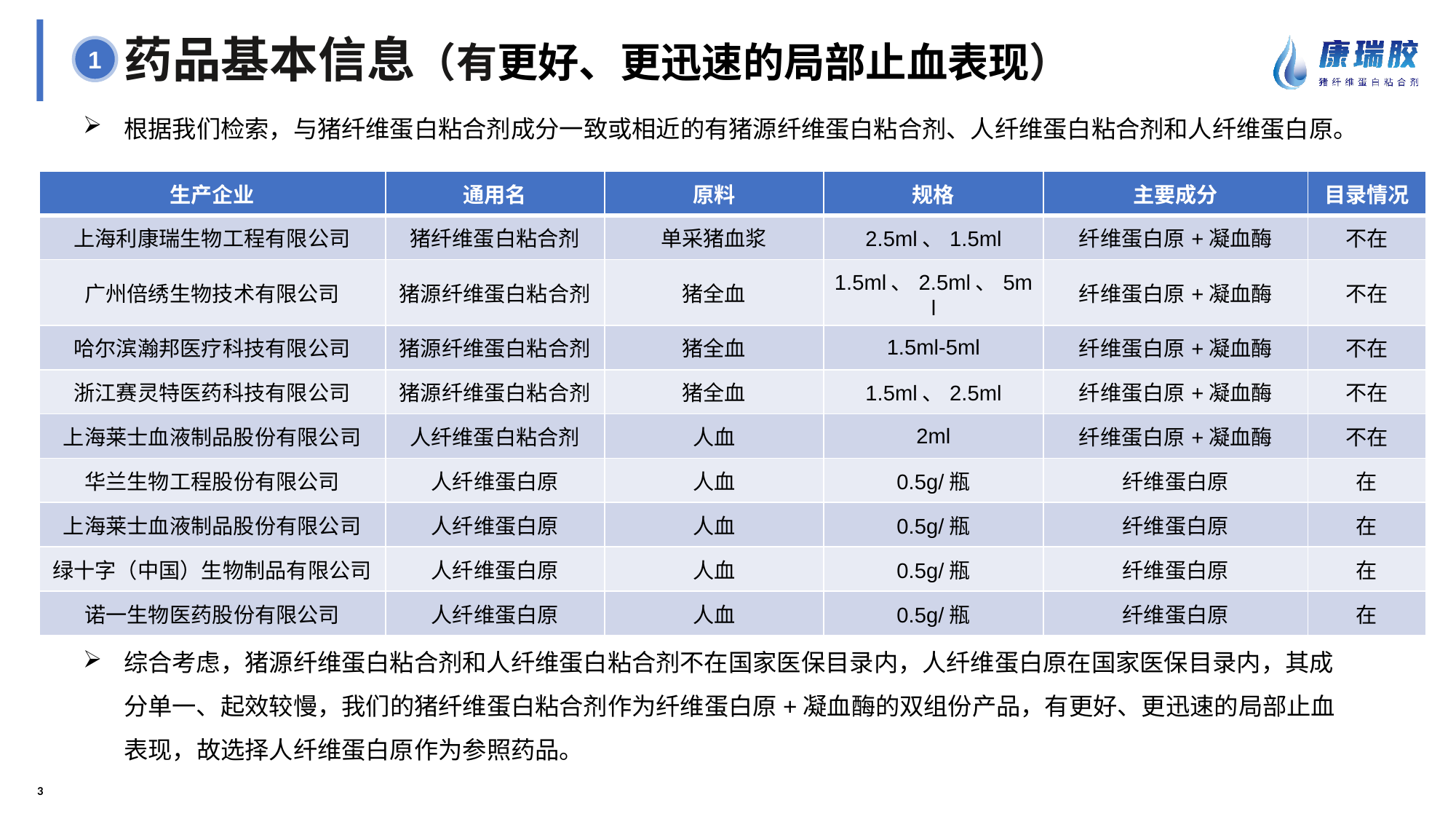

# 药品基本信息（有更好、更迅速的局部止血表现）
1

根据我们检索，与猪纤维蛋白粘合剂成分一致或相近的有猪源纤维蛋白粘合剂、人纤维蛋白粘合剂和人纤维蛋白原。
| 生产企业 | 通用名 | 原料 | 规格 | 主要成分 | 目录情况 |
| --- | --- | --- | --- | --- | --- |
| 上海利康瑞生物工程有限公司 | 猪纤维蛋白粘合剂 | 单采猪血浆 | 2.5ml、1.5ml | 纤维蛋白原+凝血酶 | 不在 |
| 广州倍绣生物技术有限公司 | 猪源纤维蛋白粘合剂 | 猪全血 | 1.5ml、2.5ml、5ml | 纤维蛋白原+凝血酶 | 不在 |
| 哈尔滨瀚邦医疗科技有限公司 | 猪源纤维蛋白粘合剂 | 猪全血 | 1.5ml-5ml | 纤维蛋白原+凝血酶 | 不在 |
| 浙江赛灵特医药科技有限公司 | 猪源纤维蛋白粘合剂 | 猪全血 | 1.5ml、2.5ml | 纤维蛋白原+凝血酶 | 不在 |
| 上海莱士血液制品股份有限公司 | 人纤维蛋白粘合剂 | 人血 | 2ml | 纤维蛋白原+凝血酶 | 不在 |
| 华兰生物工程股份有限公司 | 人纤维蛋白原 | 人血 | 0.5g/瓶 | 纤维蛋白原 | 在 |
| 上海莱士血液制品股份有限公司 | 人纤维蛋白原 | 人血 | 0.5g/瓶 | 纤维蛋白原 | 在 |
| 绿十字（中国）生物制品有限公司 | 人纤维蛋白原 | 人血 | 0.5g/瓶 | 纤维蛋白原 | 在 |
| 诺一生物医药股份有限公司 | 人纤维蛋白原 | 人血 | 0.5g/瓶 | 纤维蛋白原 | 在 |
综合考虑，猪源纤维蛋白粘合剂和人纤维蛋白粘合剂不在国家医保目录内，人纤维蛋白原在国家医保目录内，其成分单一、起效较慢，我们的猪纤维蛋白粘合剂作为纤维蛋白原+凝血酶的双组份产品，有更好、更迅速的局部止血表现，故选择人纤维蛋白原作为参照药品。
3